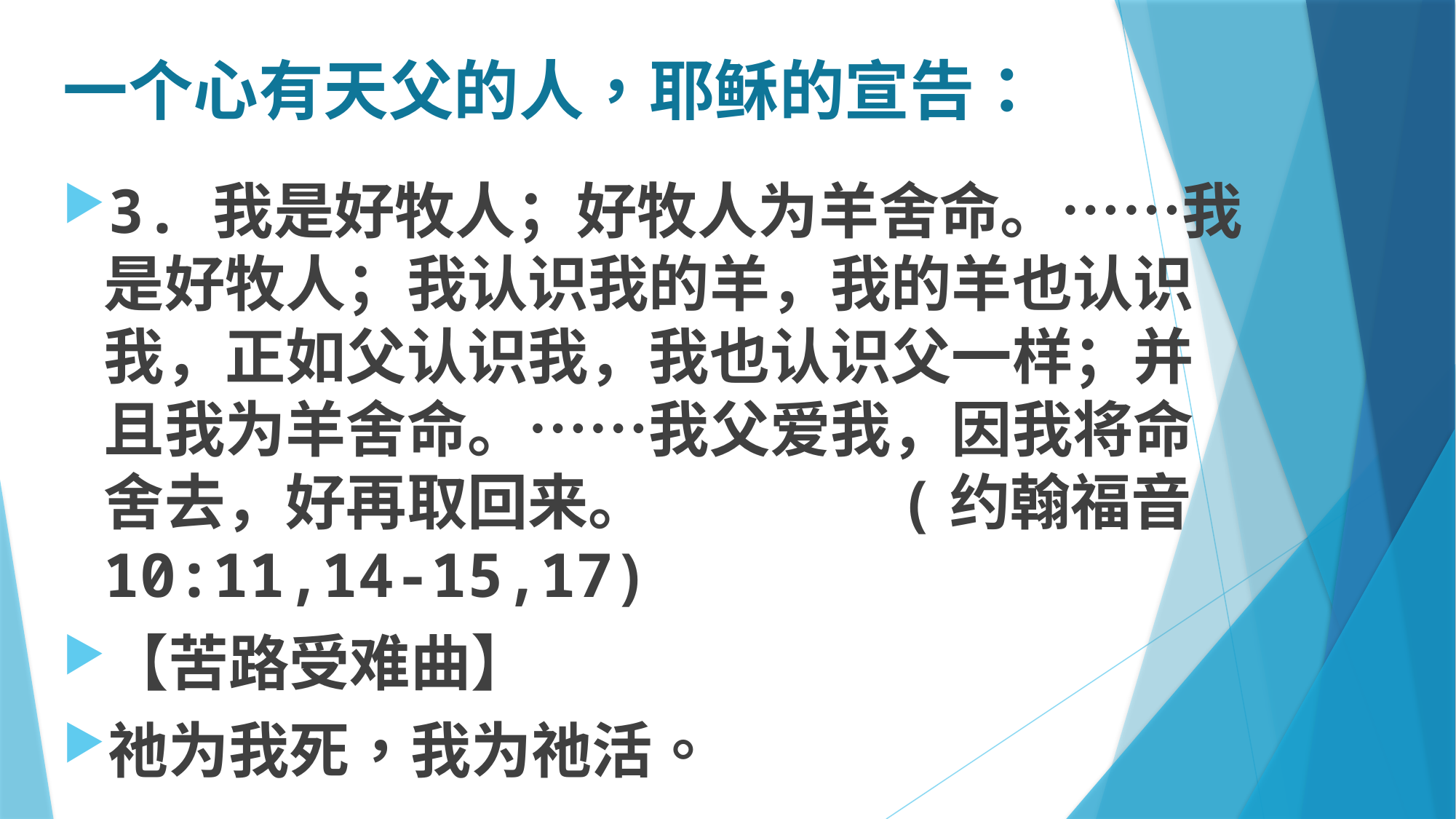

# 一个心有天父的人，耶稣的宣告：
3.	我是好牧人；好牧人为羊舍命。……我是好牧人；我认识我的羊，我的羊也认识我，正如父认识我，我也认识父一样；并且我为羊舍命。……我父爱我，因我将命舍去，好再取回来。                 (约翰福音 10:11,14-15,17)
【苦路受难曲】
祂为我死，我为祂活。